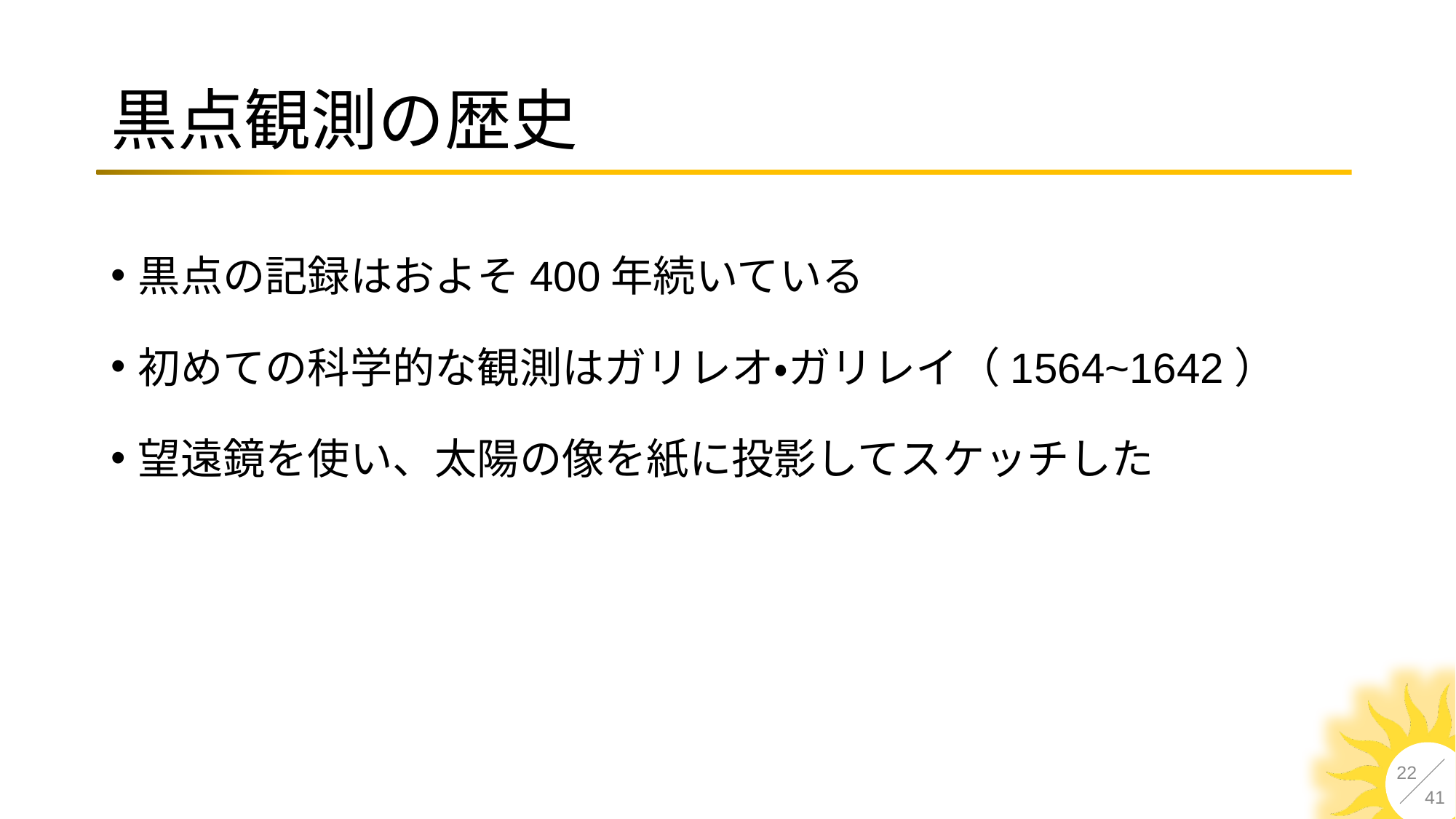

# 黒点観測の歴史
黒点の記録はおよそ400年続いている
初めての科学的な観測はガリレオ・ガリレイ（1564~1642）
望遠鏡を使い、太陽の像を紙に投影してスケッチした

22